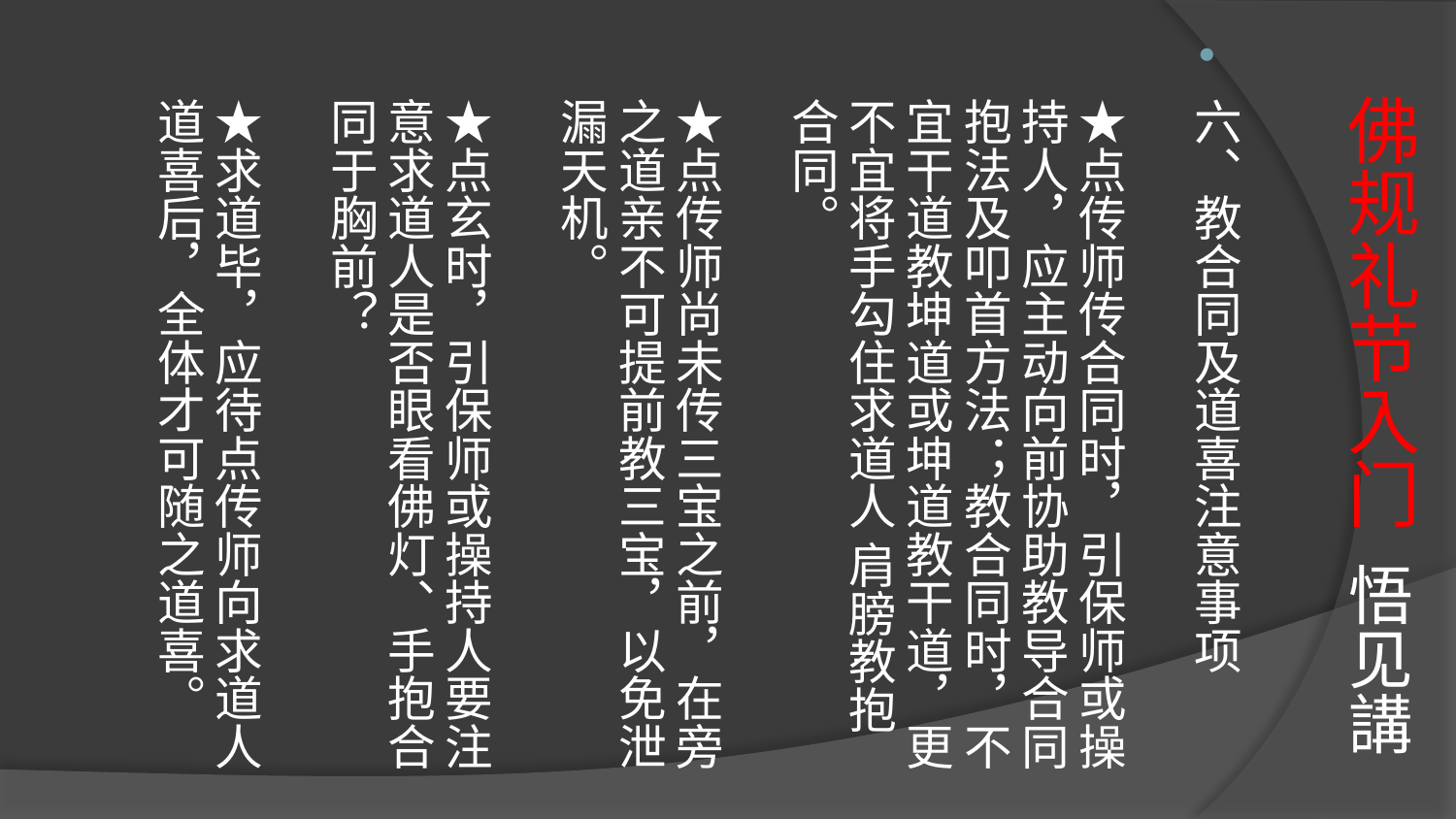

# 佛规礼节入门  悟见講
六、教合同及道喜注意事项
★点传师传合同时，引保师或操持人，应主动向前协助教导合同抱法及叩首方法；教合同时，不宜干道教坤道或坤道教干道，更不宜将手勾住求道人 肩膀教抱合同。
★点传师尚未传三宝之前，在旁之道亲不可提前教三宝，以免泄漏天机。
★点玄时，引保师或操持人要注意求道人是否眼看佛灯、手抱合同于胸前？
★求道毕，应待点传师向求道人道喜后，全体才可随之道喜。